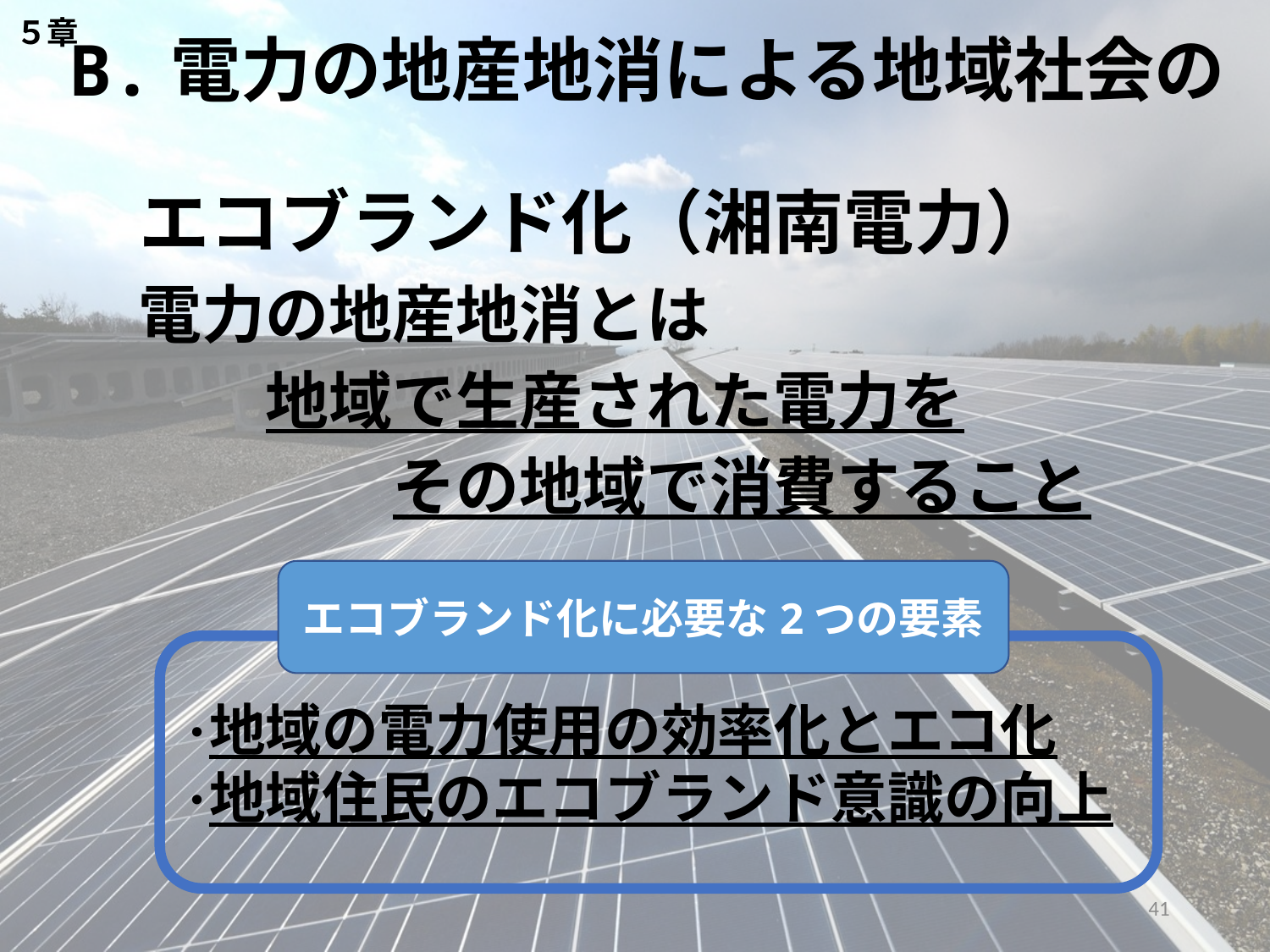

５章
# B.電力の地産地消による地域社会の　　　　　 　エコブランド化（湘南電力）
電力の地産地消とは
　　地域で生産された電力を
　　　　その地域で消費すること

エコブランド化に必要な2つの要素
･地域の電力使用の効率化とエコ化
･地域住民のエコブランド意識の向上
41